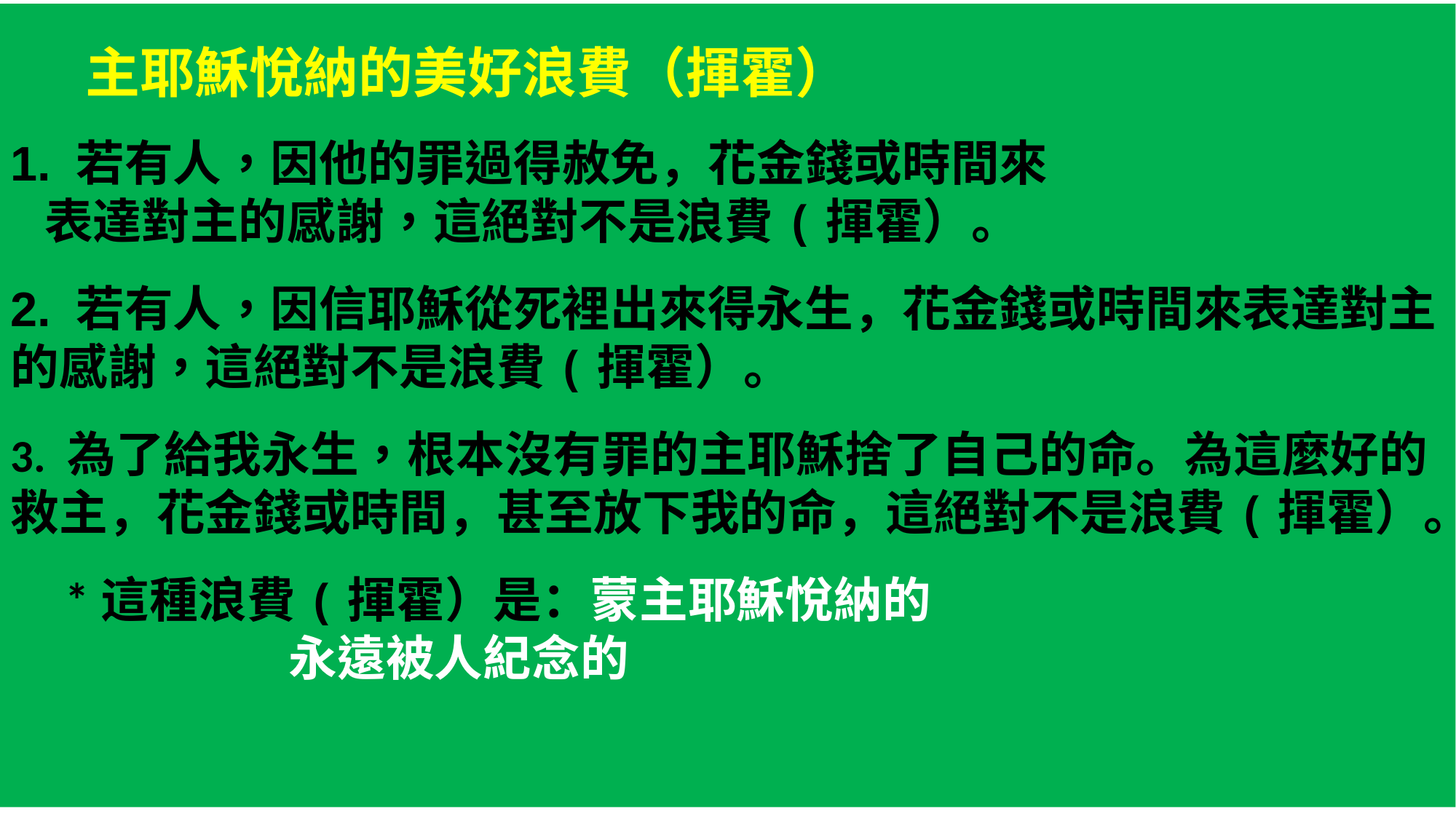

主耶穌悅納的美好浪費（揮霍）

1. 若有人，因他的罪過得赦免，花金錢或時間來
  表達對主的感謝，這絕對不是浪費(揮霍）。

2. 若有人，因信耶穌從死裡出來得永生，花金錢或時間來表達對主的感謝，這絕對不是浪費(揮霍）。

3. 為了給我永生，根本沒有罪的主耶穌捨了自己的命。為這麼好的救主，花金錢或時間，甚至放下我的命，這絕對不是浪費(揮霍）。

     *這種浪費(揮霍）是：蒙主耶穌悅納的
                        永遠被人紀念的